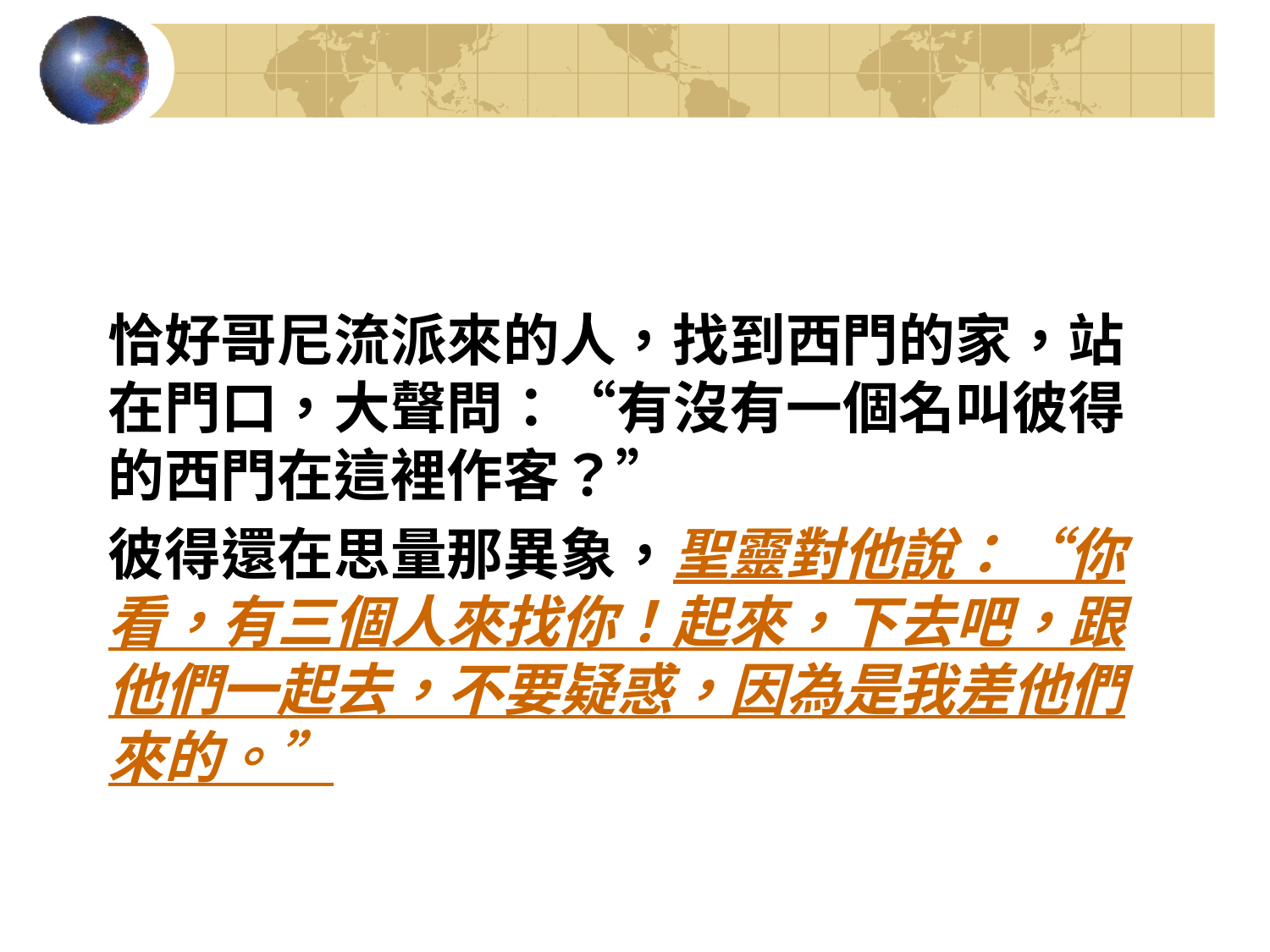

#
恰好哥尼流派來的人，找到西門的家，站在門口，大聲問：“有沒有一個名叫彼得的西門在這裡作客？”
彼得還在思量那異象，聖靈對他說：“你看，有三個人來找你！起來，下去吧，跟他們一起去，不要疑惑，因為是我差他們來的。”